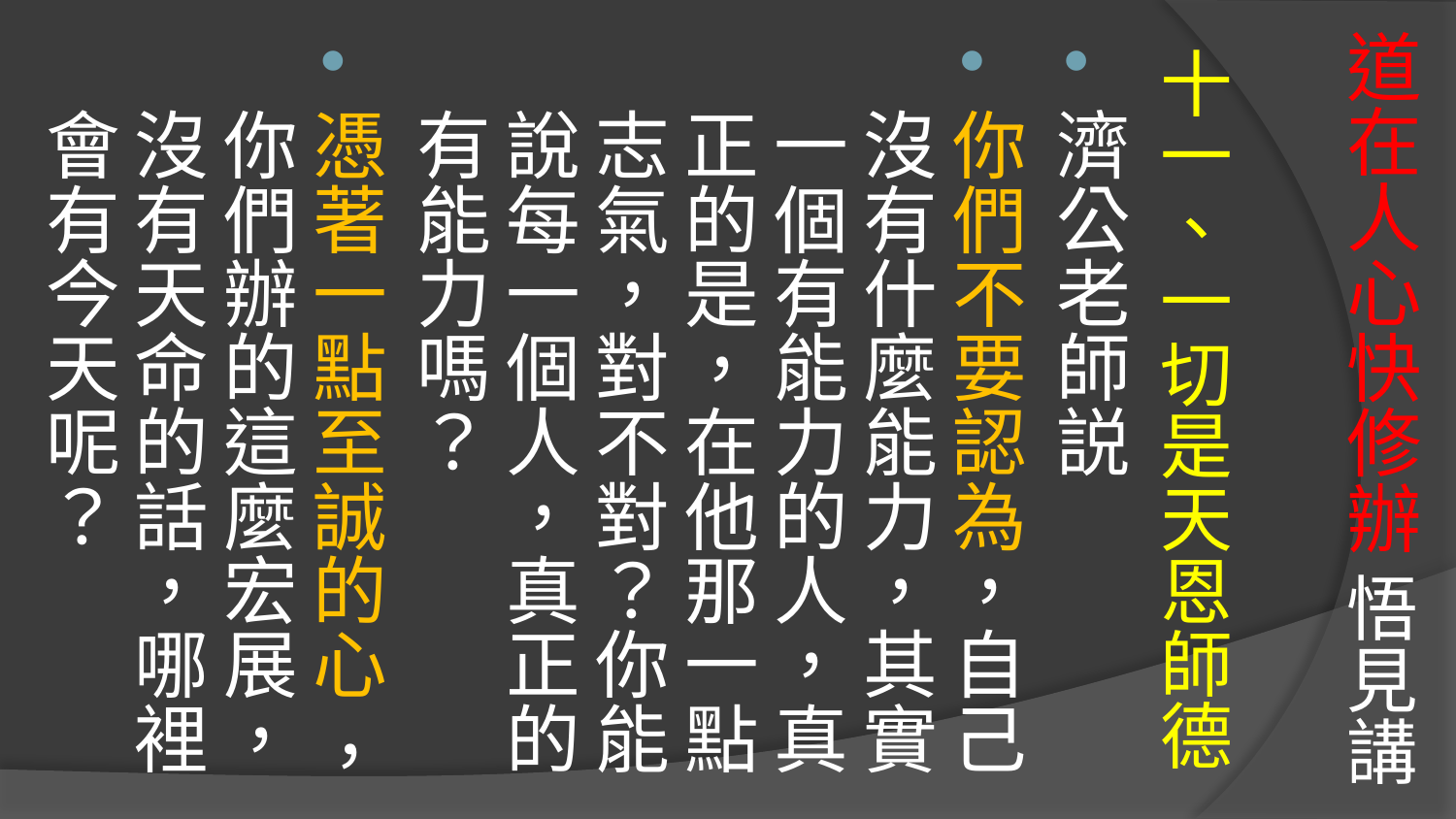

# 道在人心快修辦 悟見講
十一、一切是天恩師德
濟公老師説
你們不要認為，自己沒有什麼能力，其實一個有能力的人，真正的是，在他那一點志氣，對不對？你能說每一個人，真正的有能力嗎？
憑著一點至誠的心 ，你們辦的這麼宏展，沒有天命的話，哪裡會有今天呢？